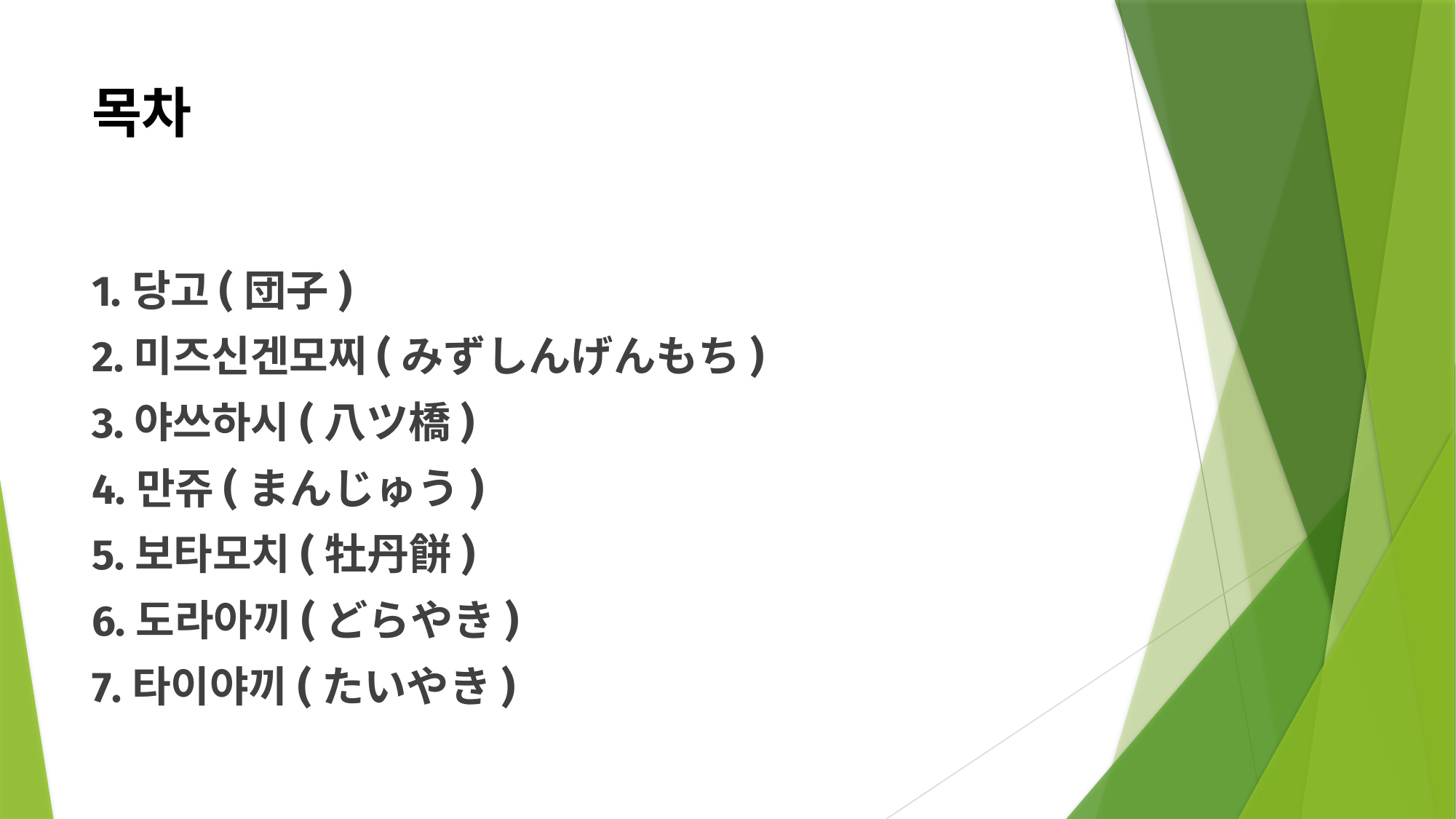

# 목차
1.당고(団子)
2.미즈신겐모찌(みずしんげんもち)
3.야쓰하시(八ツ橋)
4.만쥬(まんじゅう)
5.보타모치(牡丹餅)
6.도라아끼(どらやき)
7.타이야끼(たいやき)